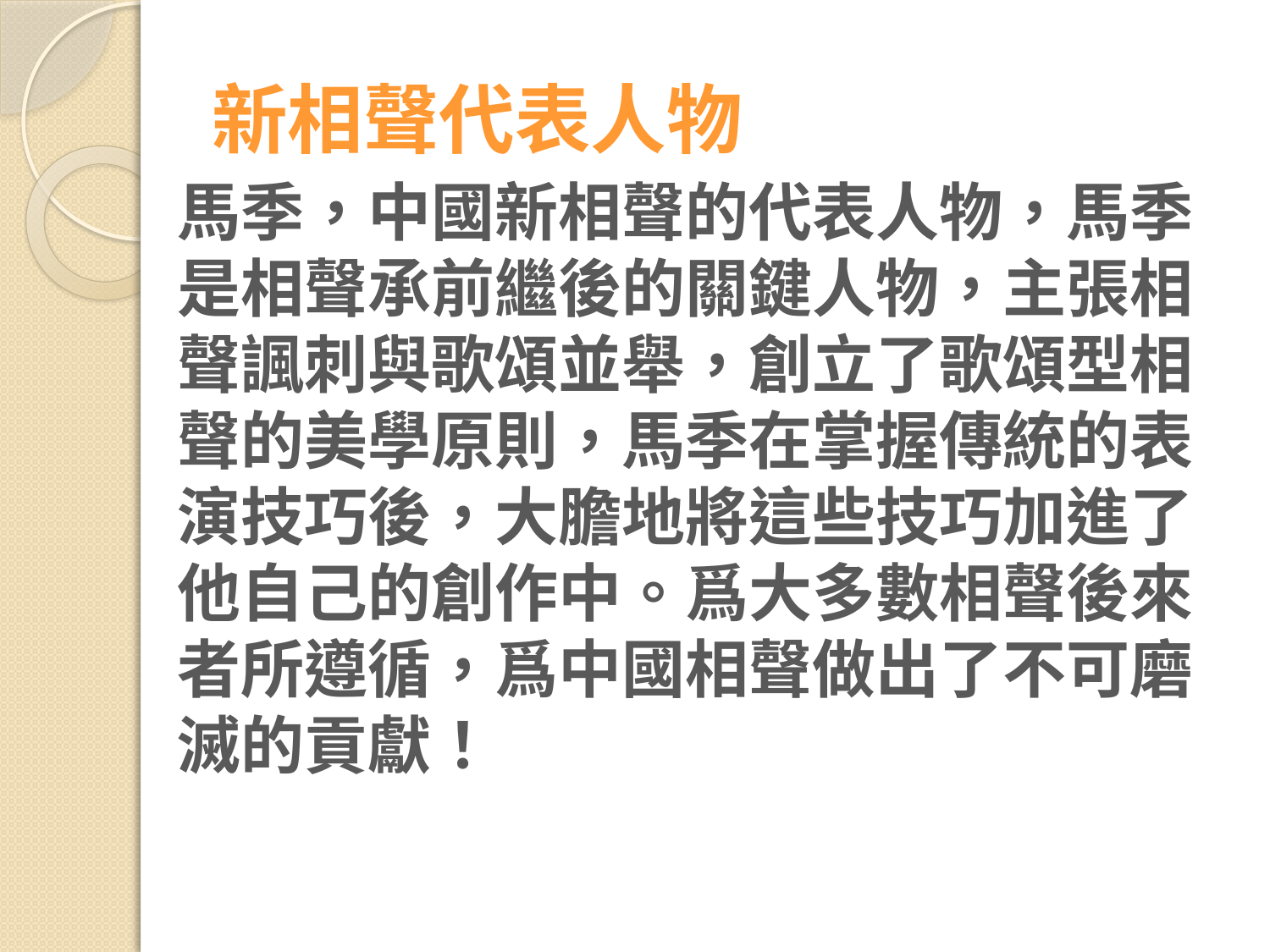

# 新相聲代表人物
馬季，中國新相聲的代表人物，馬季是相聲承前繼後的關鍵人物，主張相聲諷刺與歌頌並舉，創立了歌頌型相聲的美學原則，馬季在掌握傳統的表演技巧後，大膽地將這些技巧加進了他自己的創作中。爲大多數相聲後來者所遵循，爲中國相聲做出了不可磨滅的貢獻！